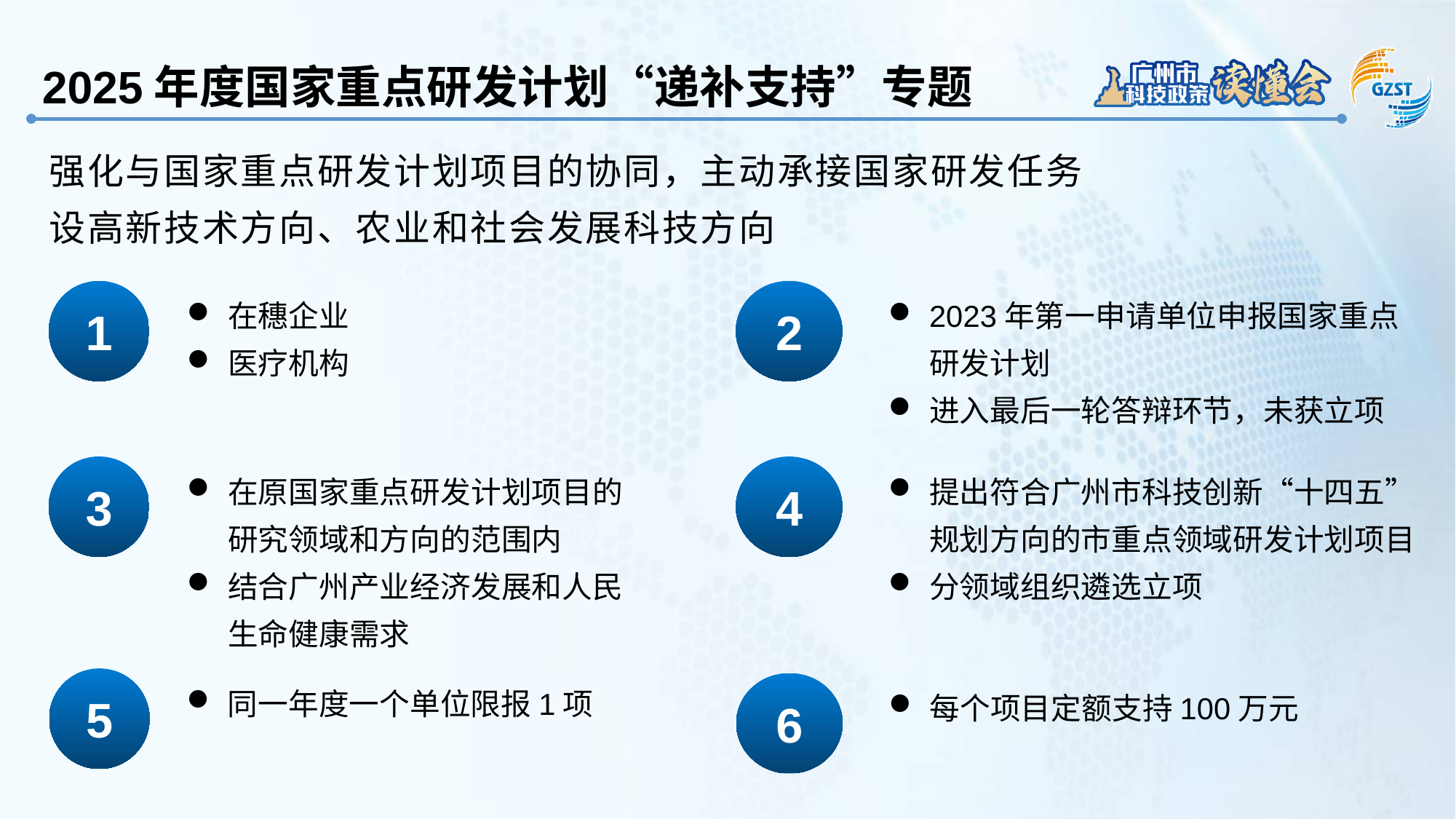

2025年度国家重点研发计划“递补支持”专题
强化与国家重点研发计划项目的协同，主动承接国家研发任务
设高新技术方向、农业和社会发展科技方向
在穗企业
医疗机构
2
2023年第一申请单位申报国家重点研发计划
进入最后一轮答辩环节，未获立项
1
3
在原国家重点研发计划项目的研究领域和方向的范围内
结合广州产业经济发展和人民生命健康需求
4
提出符合广州市科技创新“十四五”规划方向的市重点领域研发计划项目
分领域组织遴选立项
5
同一年度一个单位限报1项
6
每个项目定额支持100万元